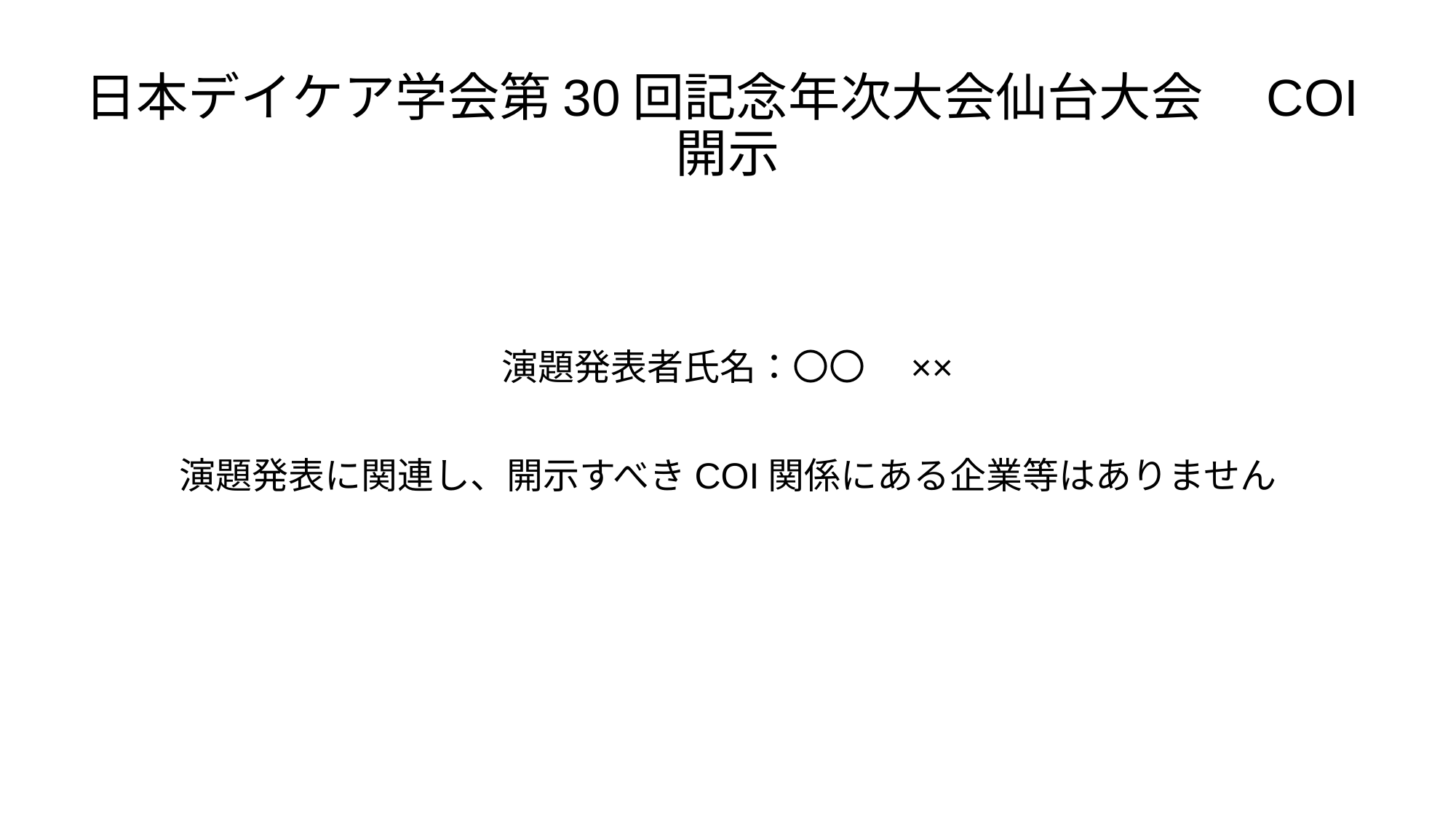

# 日本デイケア学会第30回記念年次大会仙台大会　COI開示
演題発表者氏名：〇〇　××

演題発表に関連し、開示すべきCOI関係にある企業等はありません